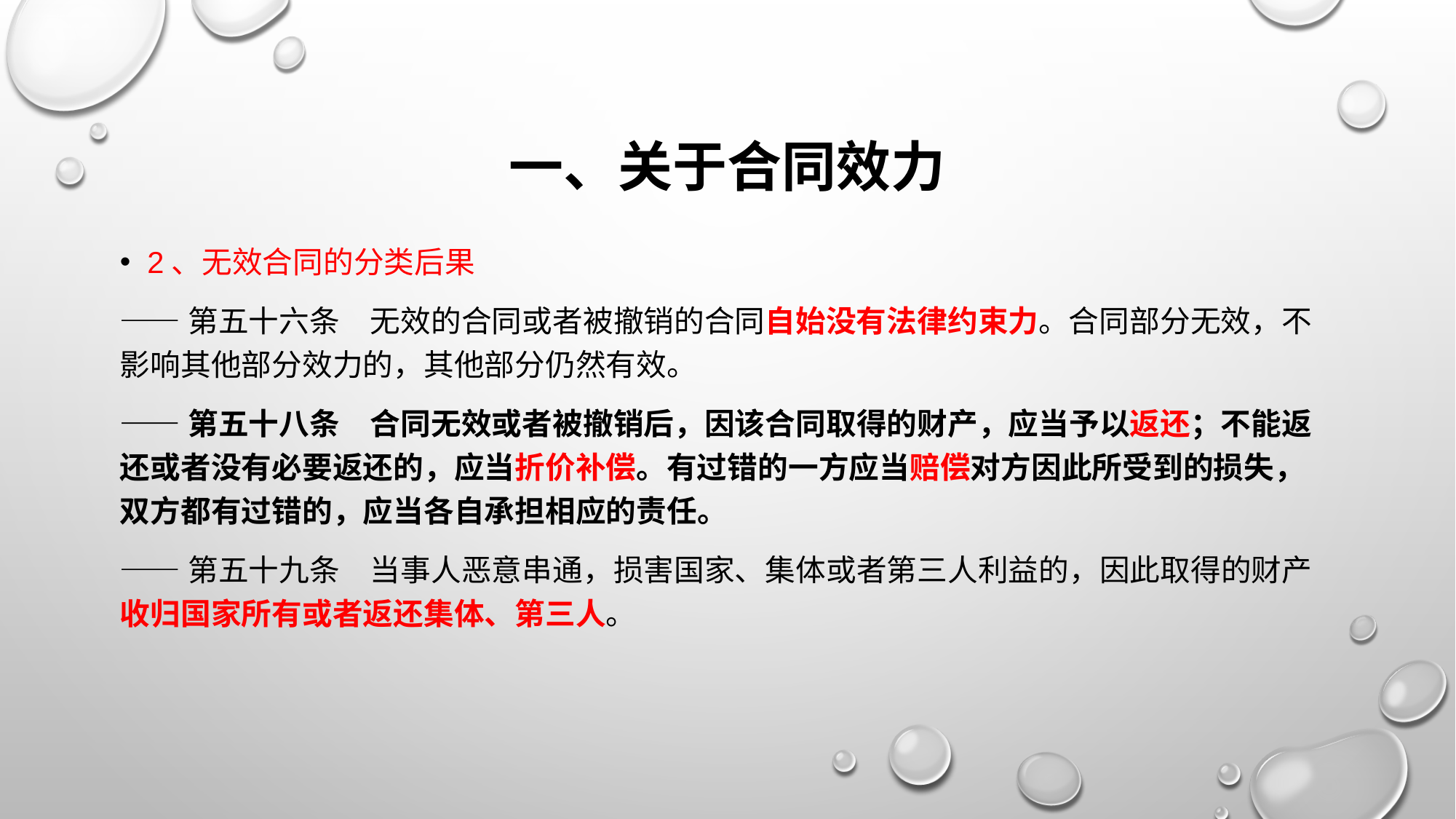

# 一、关于合同效力
2、无效合同的分类后果
——第五十六条　无效的合同或者被撤销的合同自始没有法律约束力。合同部分无效，不影响其他部分效力的，其他部分仍然有效。
——第五十八条　合同无效或者被撤销后，因该合同取得的财产，应当予以返还；不能返还或者没有必要返还的，应当折价补偿。有过错的一方应当赔偿对方因此所受到的损失，双方都有过错的，应当各自承担相应的责任。
——第五十九条　当事人恶意串通，损害国家、集体或者第三人利益的，因此取得的财产收归国家所有或者返还集体、第三人。